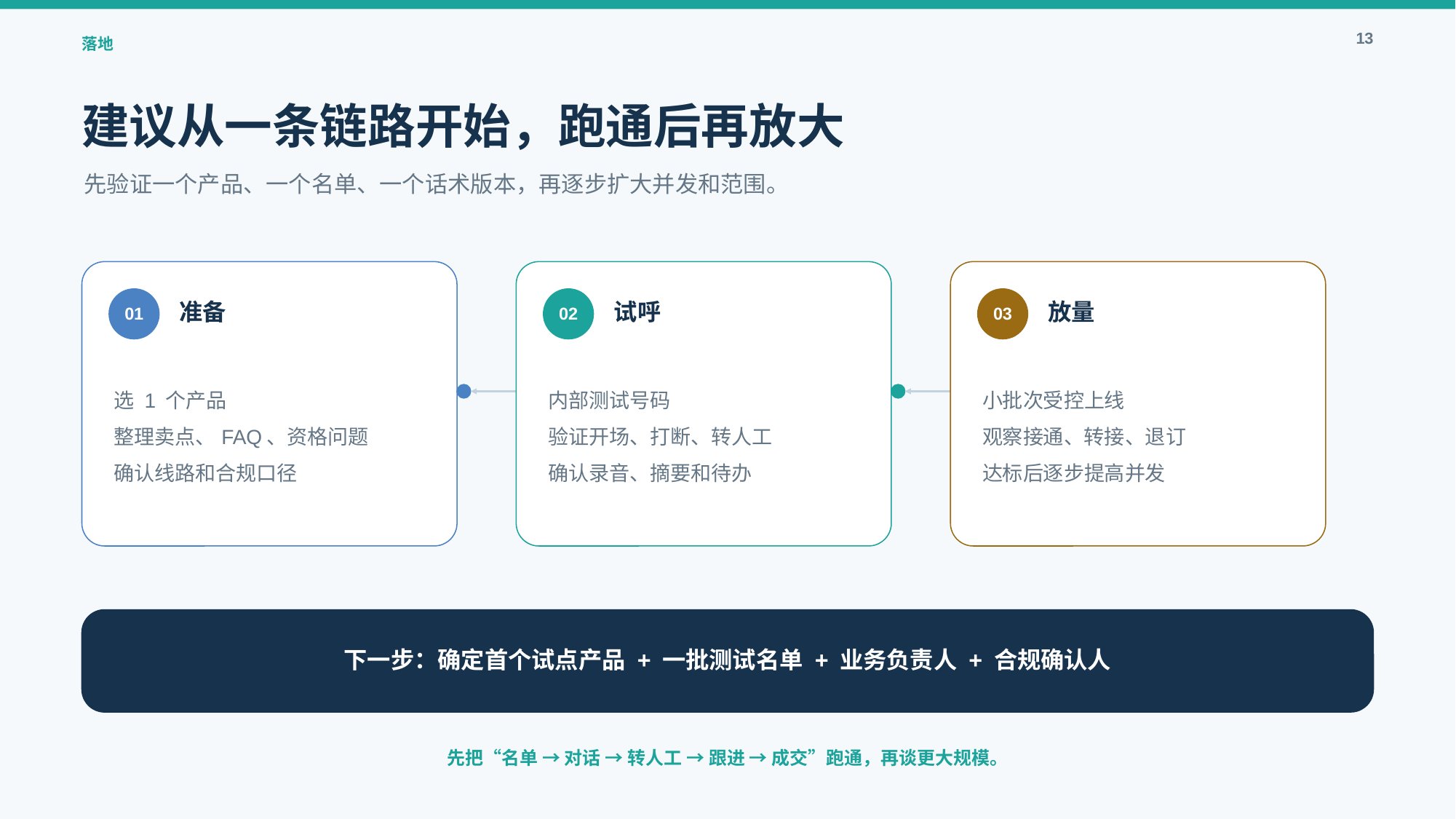

13
落地
建议从一条链路开始，跑通后再放大
先验证一个产品、一个名单、一个话术版本，再逐步扩大并发和范围。

准备
试呼
放量
01
02
03
选 1 个产品
整理卖点、FAQ、资格问题
确认线路和合规口径
内部测试号码
验证开场、打断、转人工
确认录音、摘要和待办
小批次受控上线
观察接通、转接、退订
达标后逐步提高并发

下一步：确定首个试点产品 + 一批测试名单 + 业务负责人 + 合规确认人
先把“名单 → 对话 → 转人工 → 跟进 → 成交”跑通，再谈更大规模。